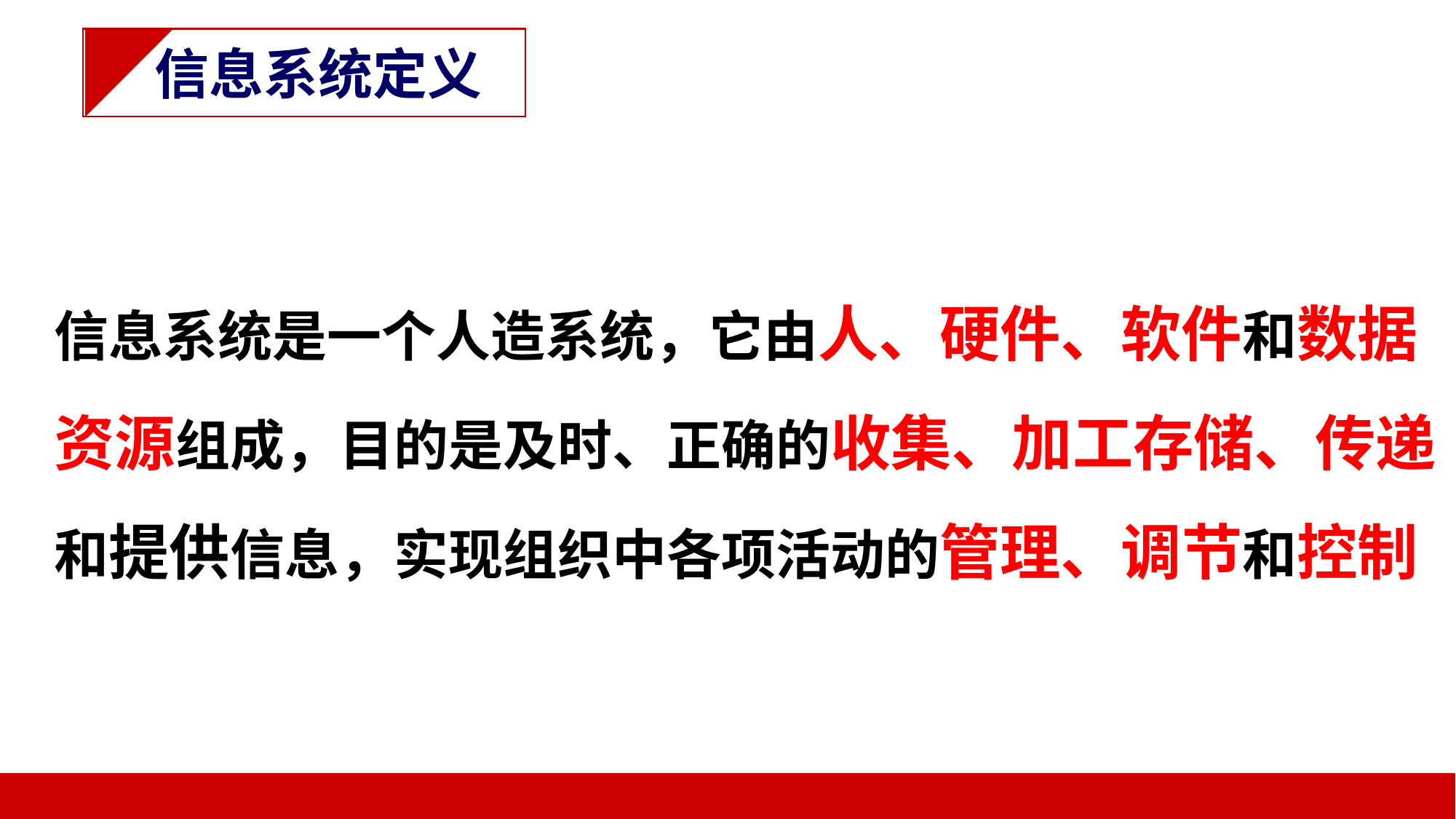

信息系统定义
信息系统是一个人造系统，它由人、硬件、软件和数据资源组成，目的是及时、正确的收集、加工存储、传递和提供信息，实现组织中各项活动的管理、调节和控制